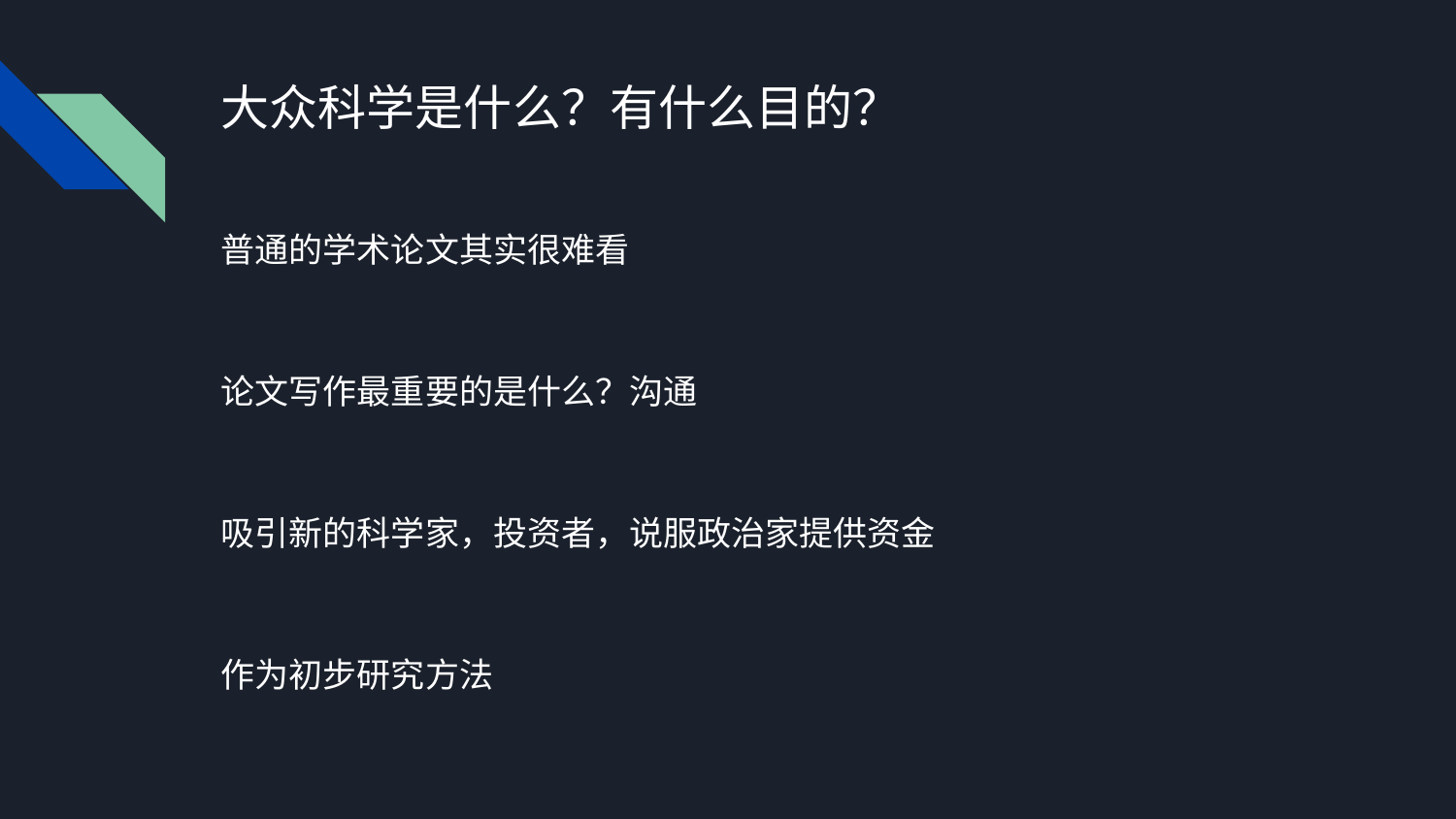

# 大众科学是什么？有什么目的？
普通的学术论文其实很难看

论文写作最重要的是什么？沟通

吸引新的科学家，投资者，说服政治家提供资金

作为初步研究方法